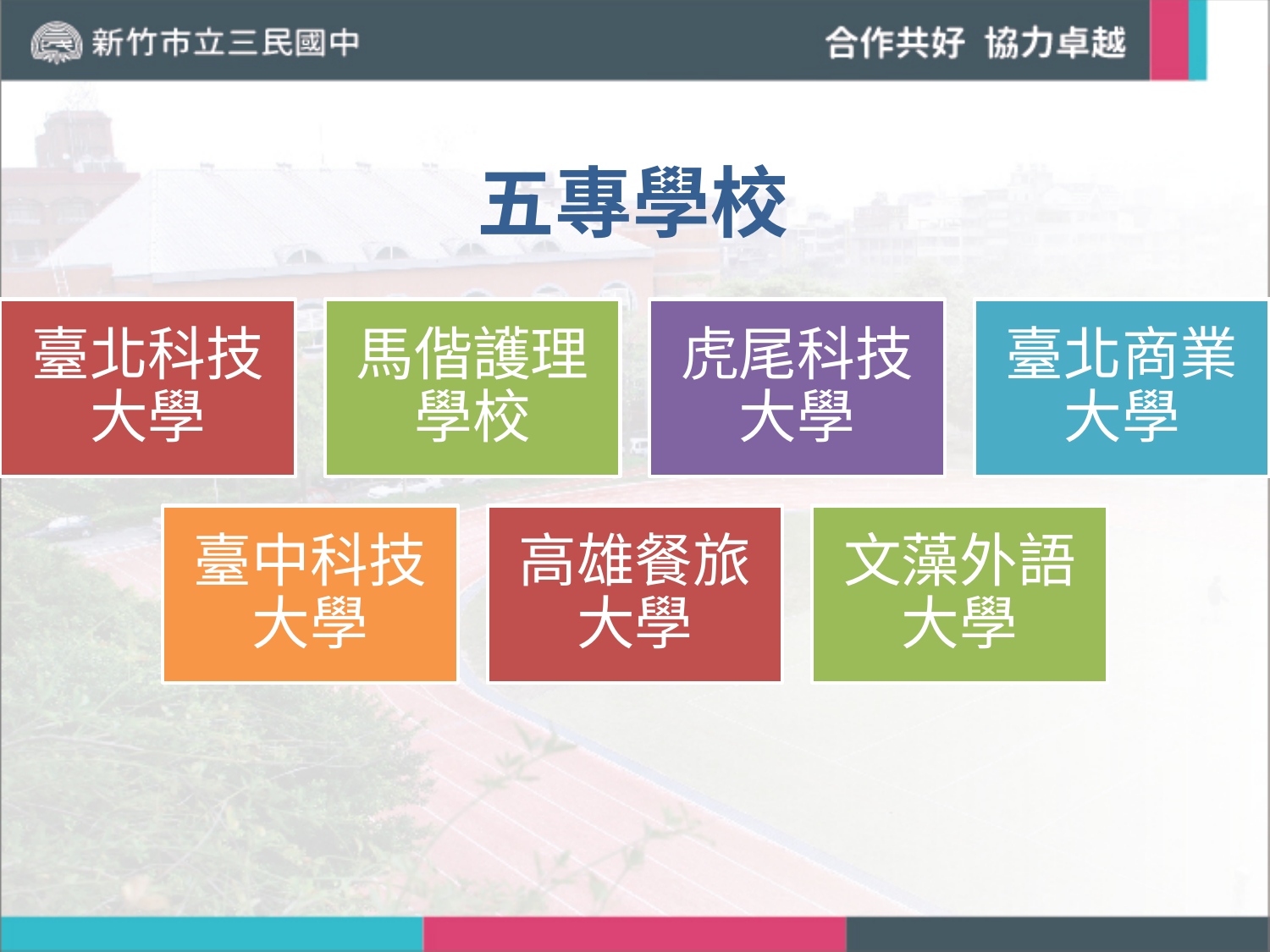

# 五專學校
臺北科技大學
馬偕護理學校
虎尾科技大學
臺北商業大學
臺中科技大學
高雄餐旅大學
文藻外語大學